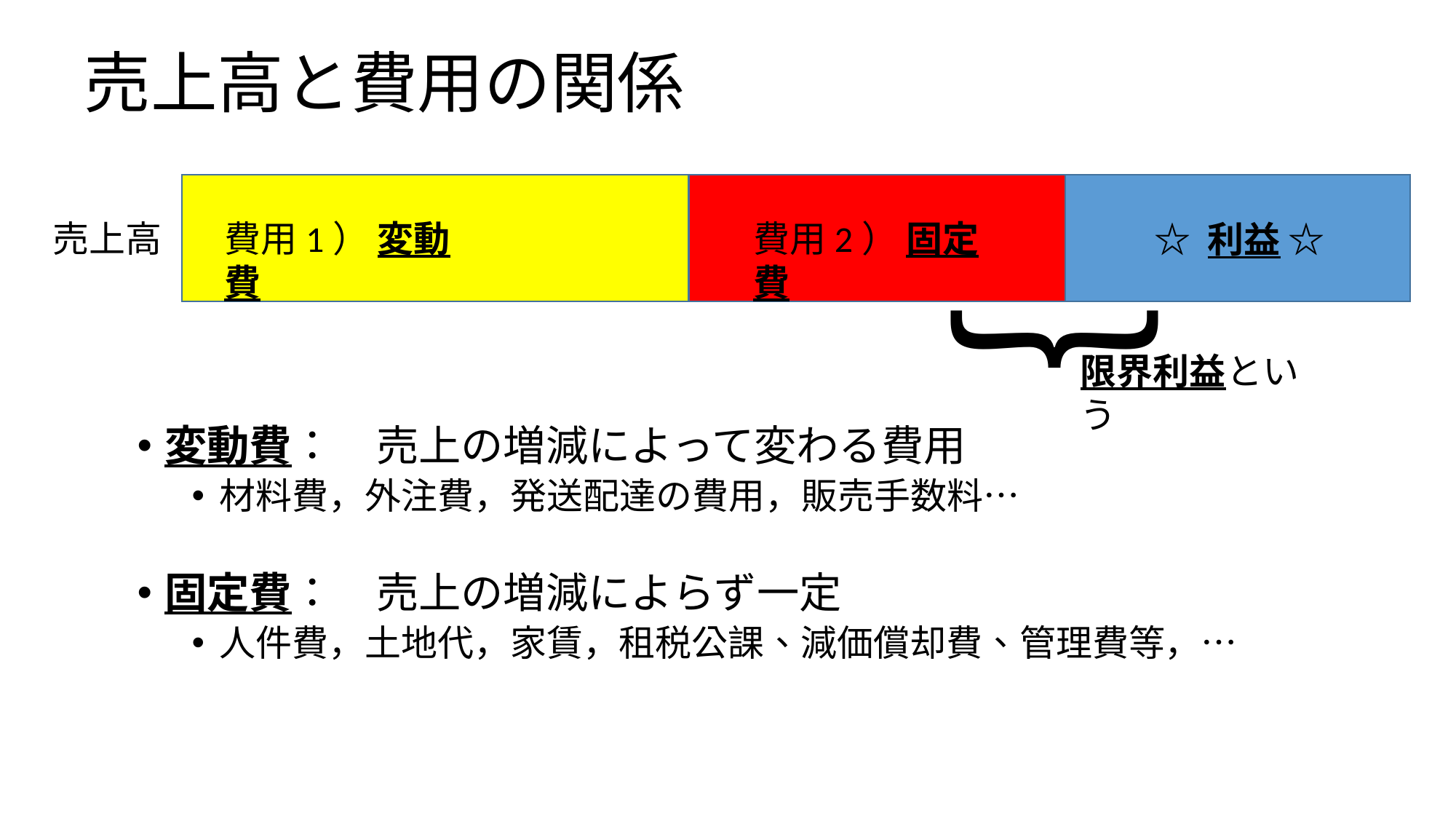

# 売上高と費用の関係

費用2） 固定費
売上高
費用1） 変動費
☆ 利益 ☆
｝
限界利益という
変動費：　売上の増減によって変わる費用
材料費，外注費，発送配達の費用，販売手数料…
固定費：　売上の増減によらず一定
人件費，土地代，家賃，租税公課、減価償却費、管理費等，…